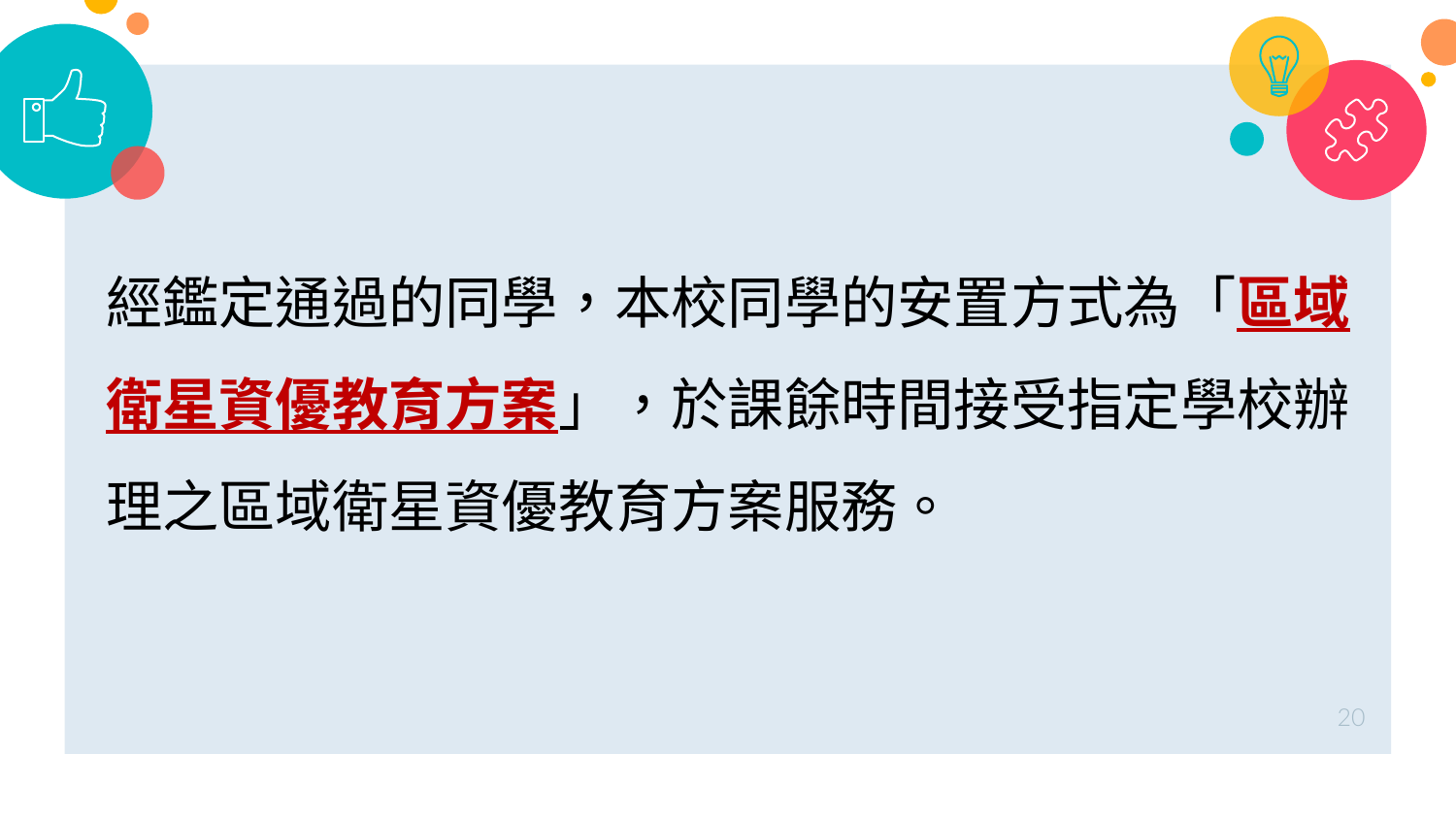

經鑑定通過的同學，本校同學的安置方式為「區域衛星資優教育方案」，於課餘時間接受指定學校辦理之區域衛星資優教育方案服務。
20